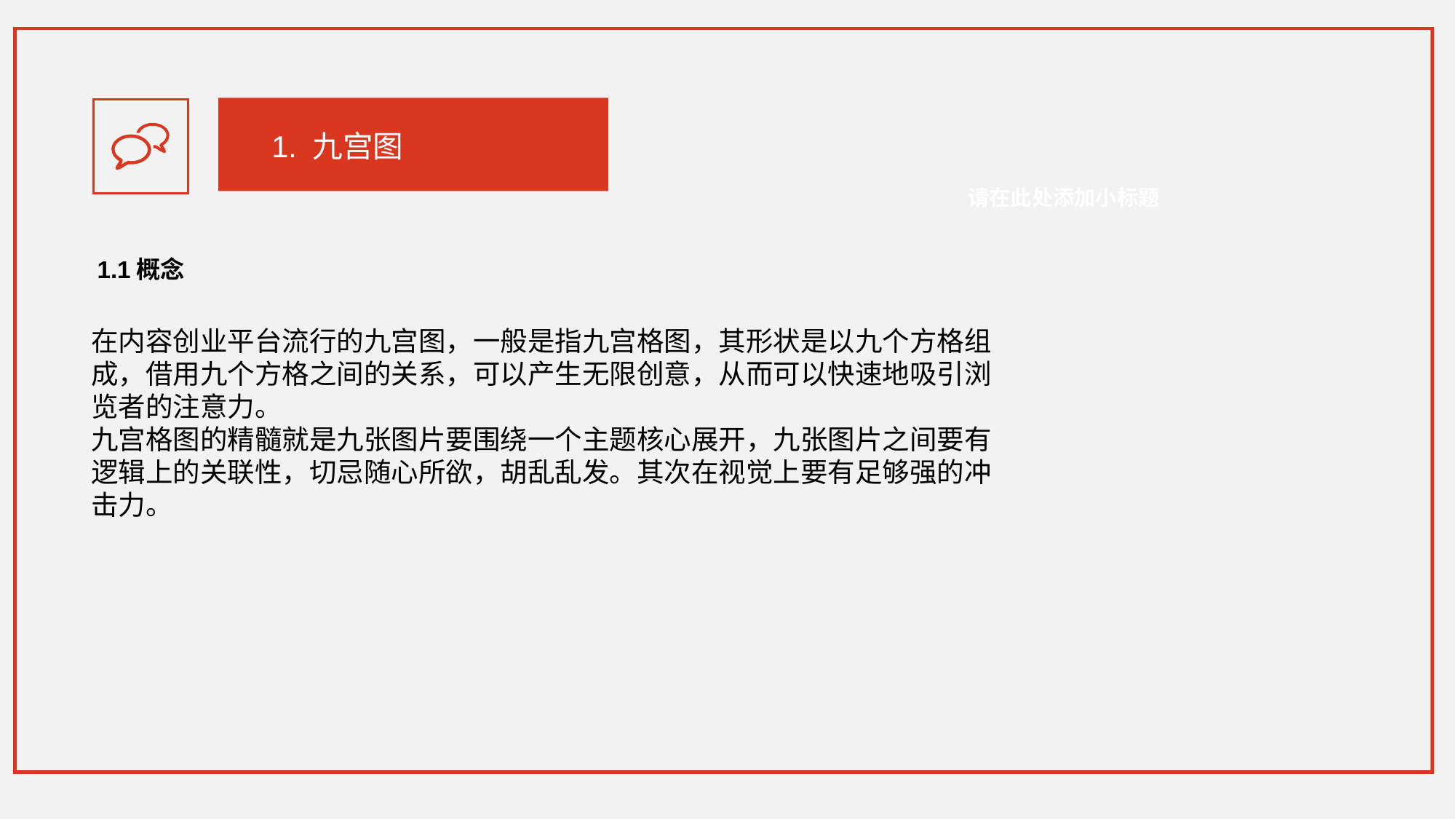

1. 九宫图

请在此处添加小标题
1.1概念
在内容创业平台流行的九宫图，一般是指九宫格图，其形状是以九个方格组成，借用九个方格之间的关系，可以产生无限创意，从而可以快速地吸引浏览者的注意力。
九宫格图的精髓就是九张图片要围绕一个主题核心展开，九张图片之间要有逻辑上的关联性，切忌随心所欲，胡乱乱发。其次在视觉上要有足够强的冲击力。